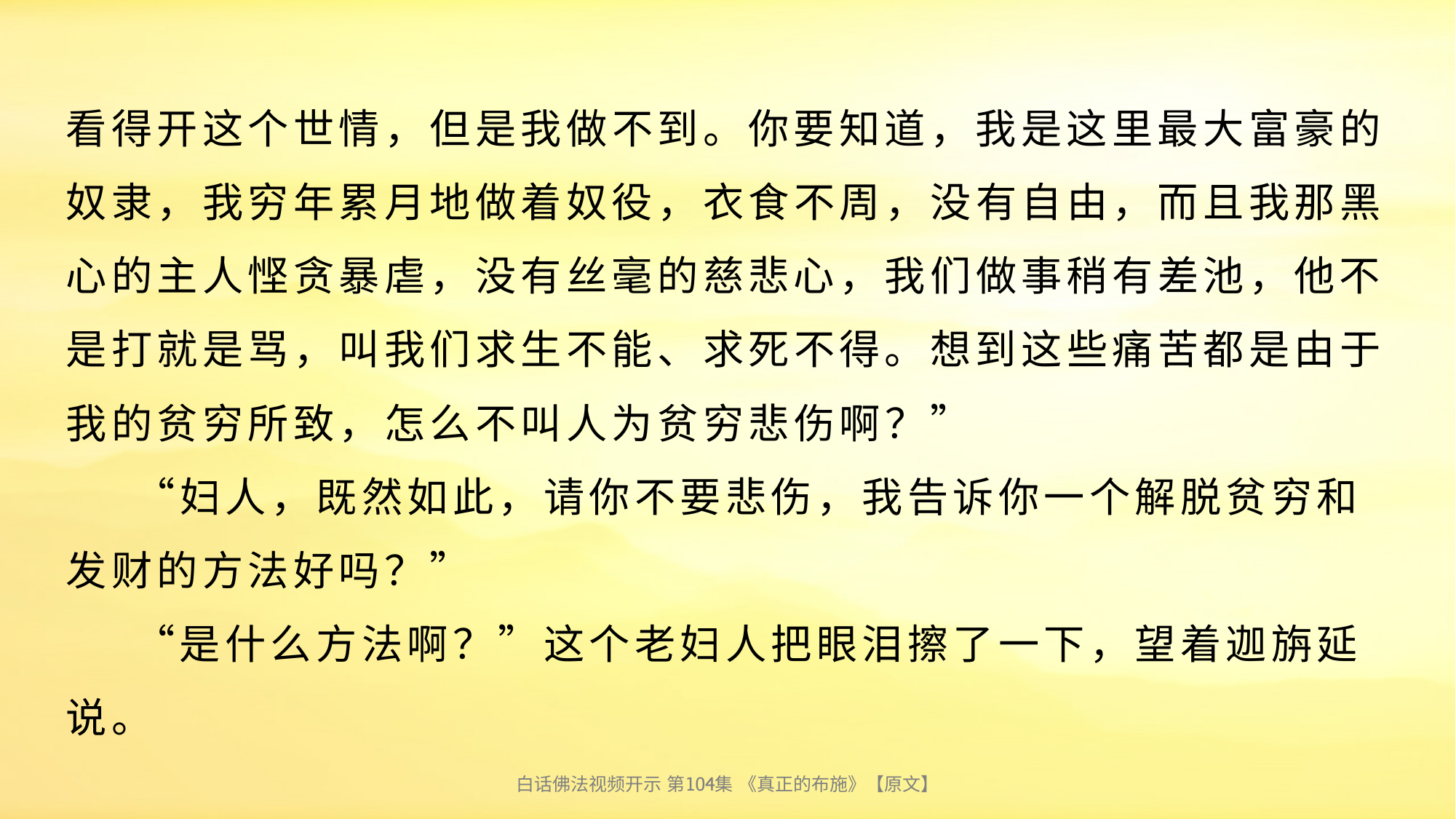

# 看得开这个世情，但是我做不到。你要知道，我是这里最大富豪的奴隶，我穷年累月地做着奴役，衣食不周，没有自由，而且我那黑心的主人悭贪暴虐，没有丝毫的慈悲心，我们做事稍有差池，他不是打就是骂，叫我们求生不能、求死不得。想到这些痛苦都是由于我的贫穷所致，怎么不叫人为贫穷悲伤啊？” “妇人，既然如此，请你不要悲伤，我告诉你一个解脱贫穷和发财的方法好吗？” “是什么方法啊？”这个老妇人把眼泪擦了一下，望着迦旃延说。
白话佛法视频开示 第104集 《真正的布施》【原文】